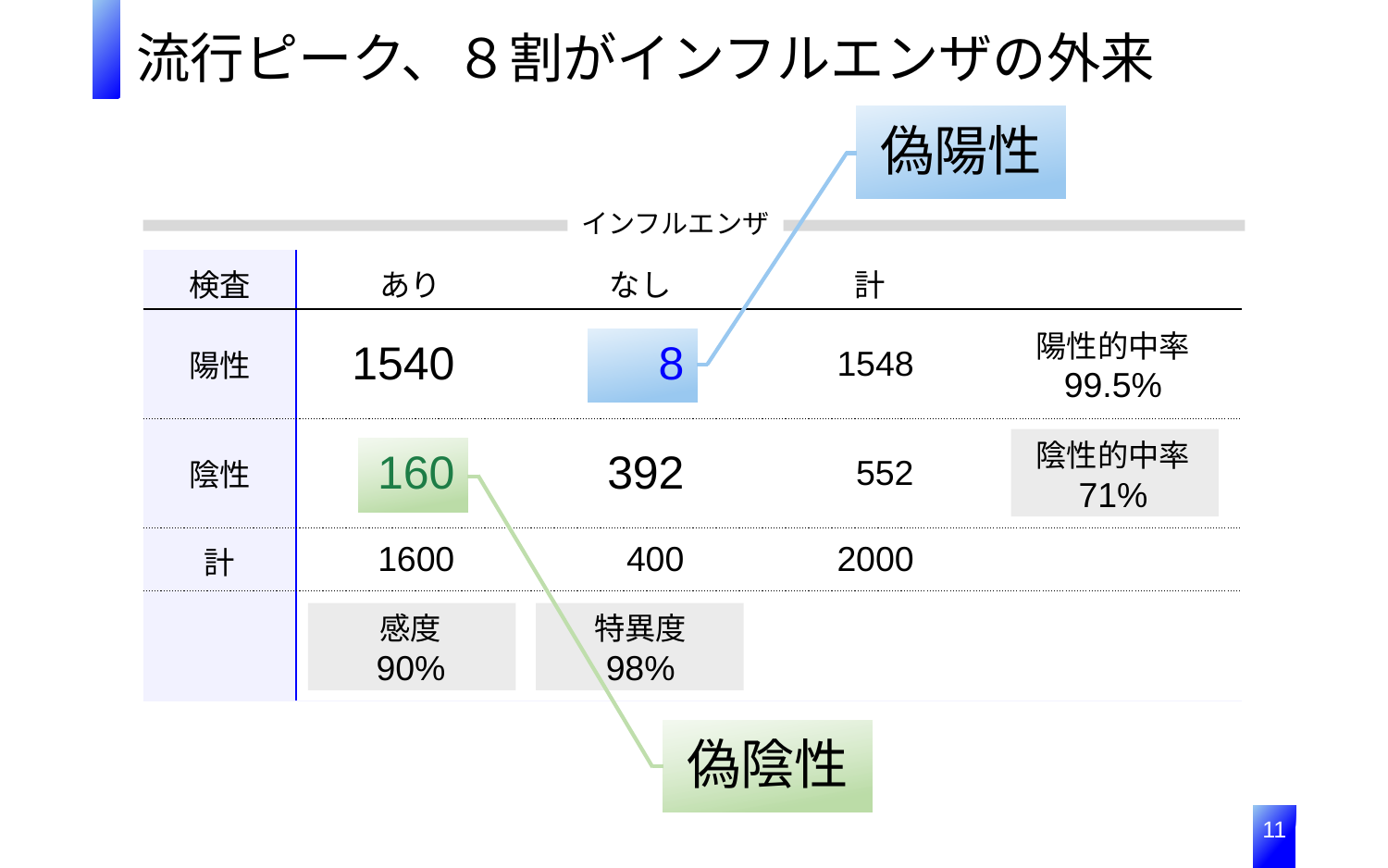

流行ピーク、８割がインフルエンザの外来

偽陽性
インフルエンザ

| 検査 | あり | なし | 計 |  |
| --- | --- | --- | --- | --- |
| 陽性 | 1540 | 8 | 1548 | 陽性的中率 99.5% |
| 陰性 | 160 | 392 | 552 | 陰性的中率 71% |
| 計 | 1600 | 400 | 2000 |  |
|  | 感度 90% | 特異度 98% |  |  |

偽陰性